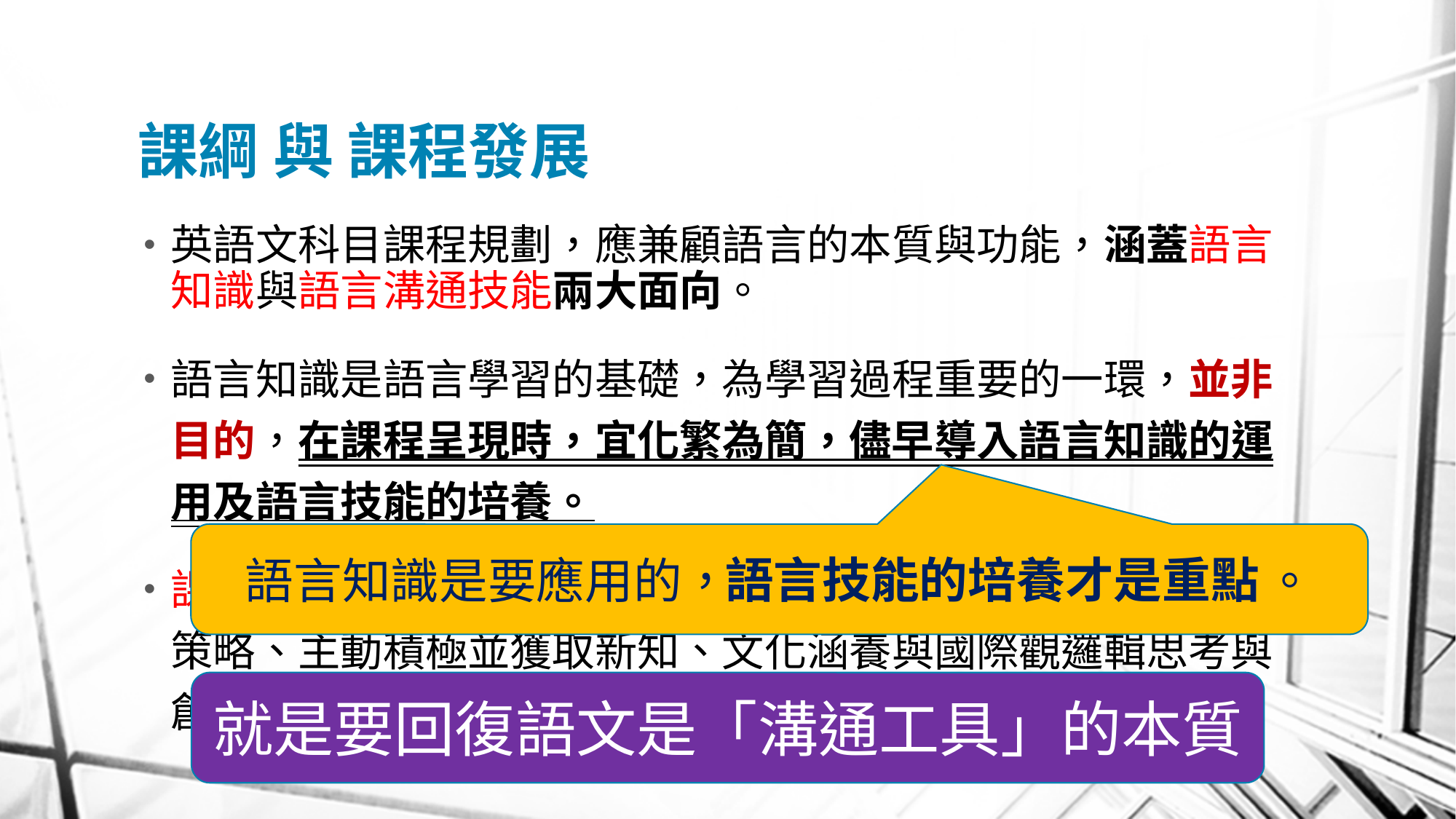

# 課綱 與 課程發展
英語文科目課程規劃，應兼顧語言的本質與功能，涵蓋語言知識與語言溝通技能兩大面向。
語言知識是語言學習的基礎，為學習過程重要的一環，並非目的，在課程呈現時，宜化繁為簡，儘早導入語言知識的運用及語言技能的培養。
課程發展環繞前方所揭示的課程目標：人際溝通、學習方法策略、主動積極並獲取新知、文化涵養與國際觀邏輯思考與創意，以呼應英語文學習的基本理念。
語言知識是要應用的，語言技能的培養才是重點。
語言技能的培養才是重點
就是要回復語文是「溝通工具」的本質